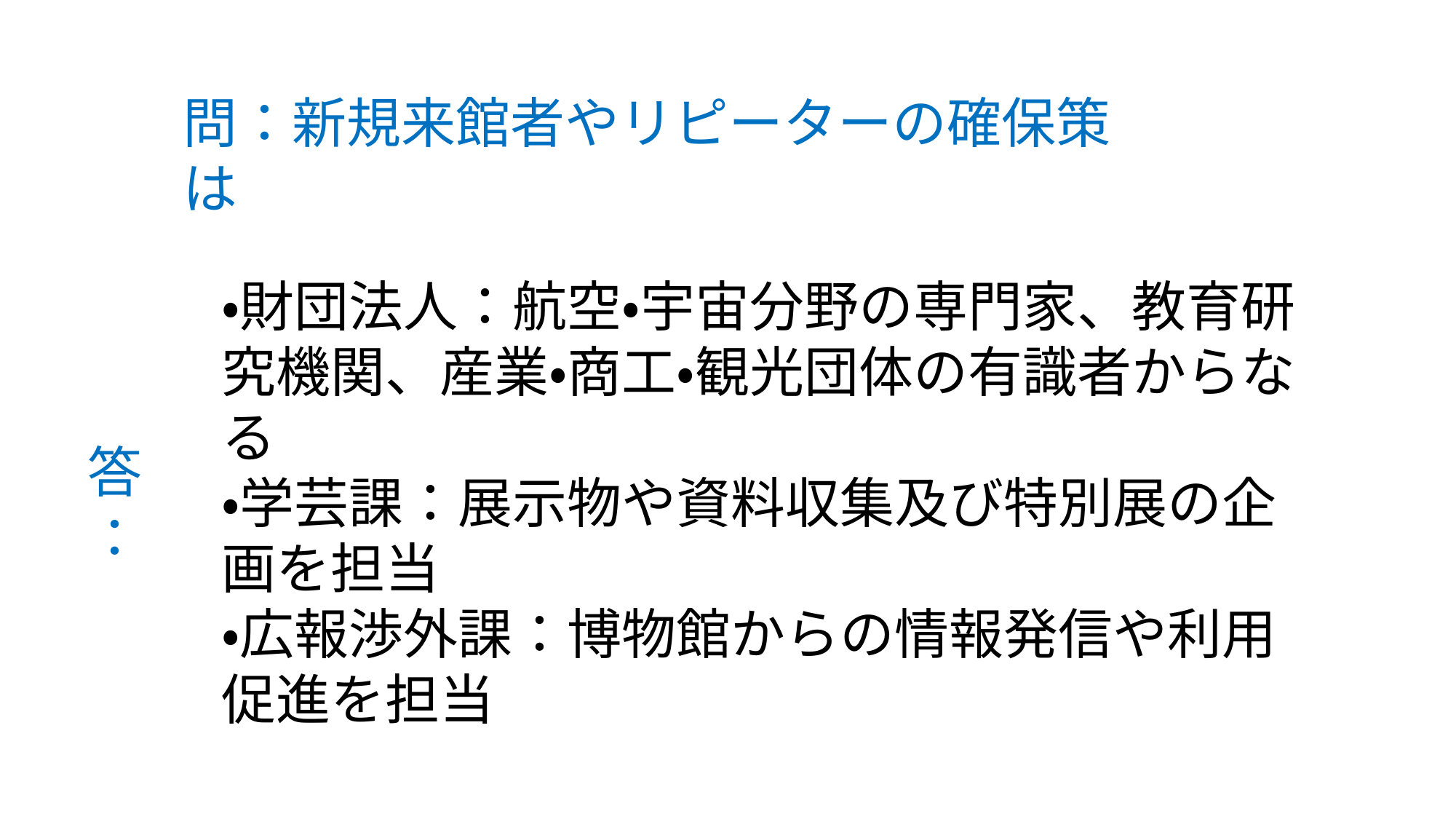

問：新規来館者やリピーターの確保策は
・財団法人：航空・宇宙分野の専門家、教育研究機関、産業・商工・観光団体の有識者からなる
・学芸課：展示物や資料収集及び特別展の企画を担当
・広報渉外課：博物館からの情報発信や利用促進を担当
答：